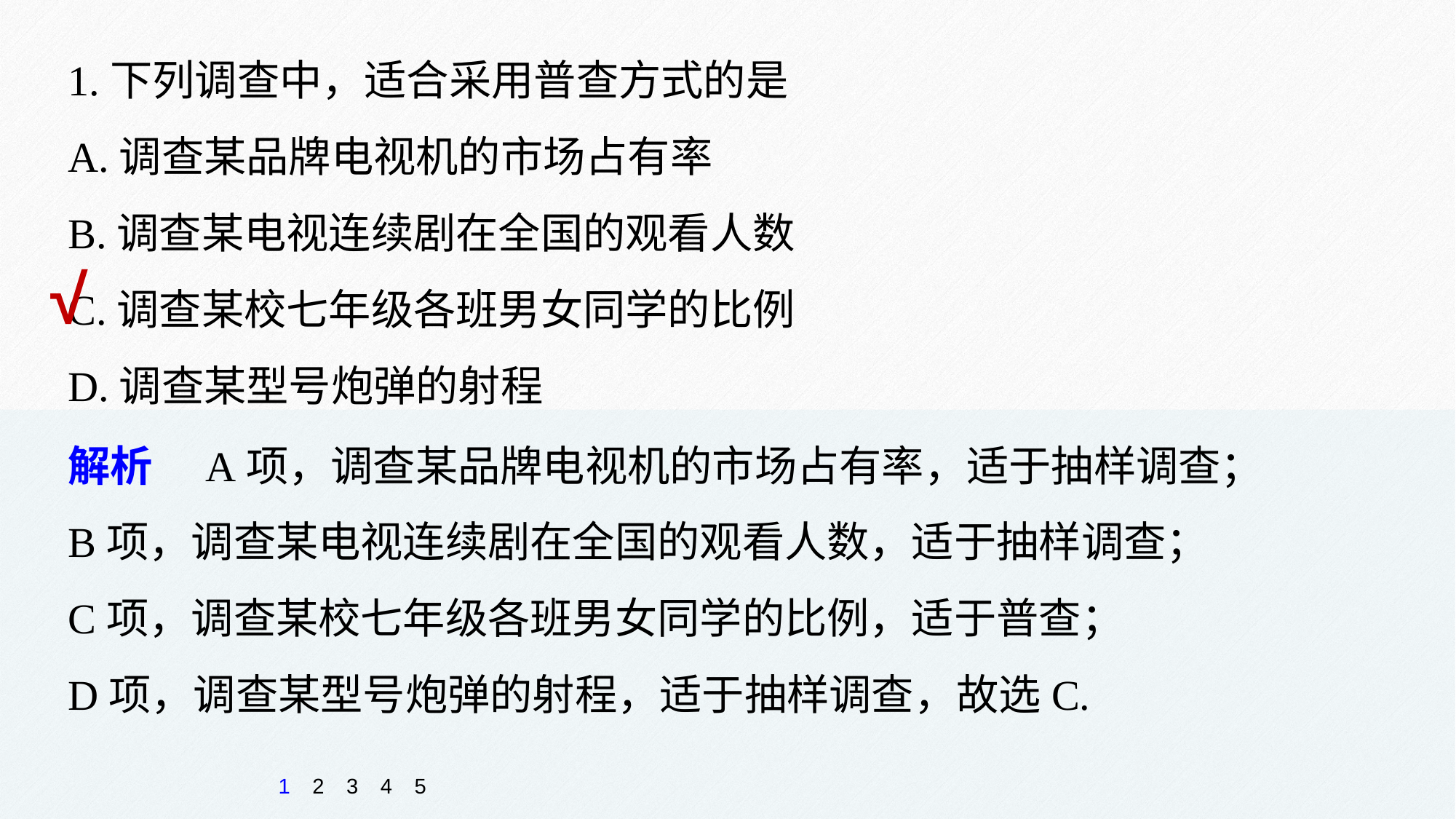

1.下列调查中，适合采用普查方式的是
A.调查某品牌电视机的市场占有率
B.调查某电视连续剧在全国的观看人数
C.调查某校七年级各班男女同学的比例
D.调查某型号炮弹的射程
√
解析　A项，调查某品牌电视机的市场占有率，适于抽样调查；
B项，调查某电视连续剧在全国的观看人数，适于抽样调查；
C项，调查某校七年级各班男女同学的比例，适于普查；
D项，调查某型号炮弹的射程，适于抽样调查，故选C.
1
2
3
4
5